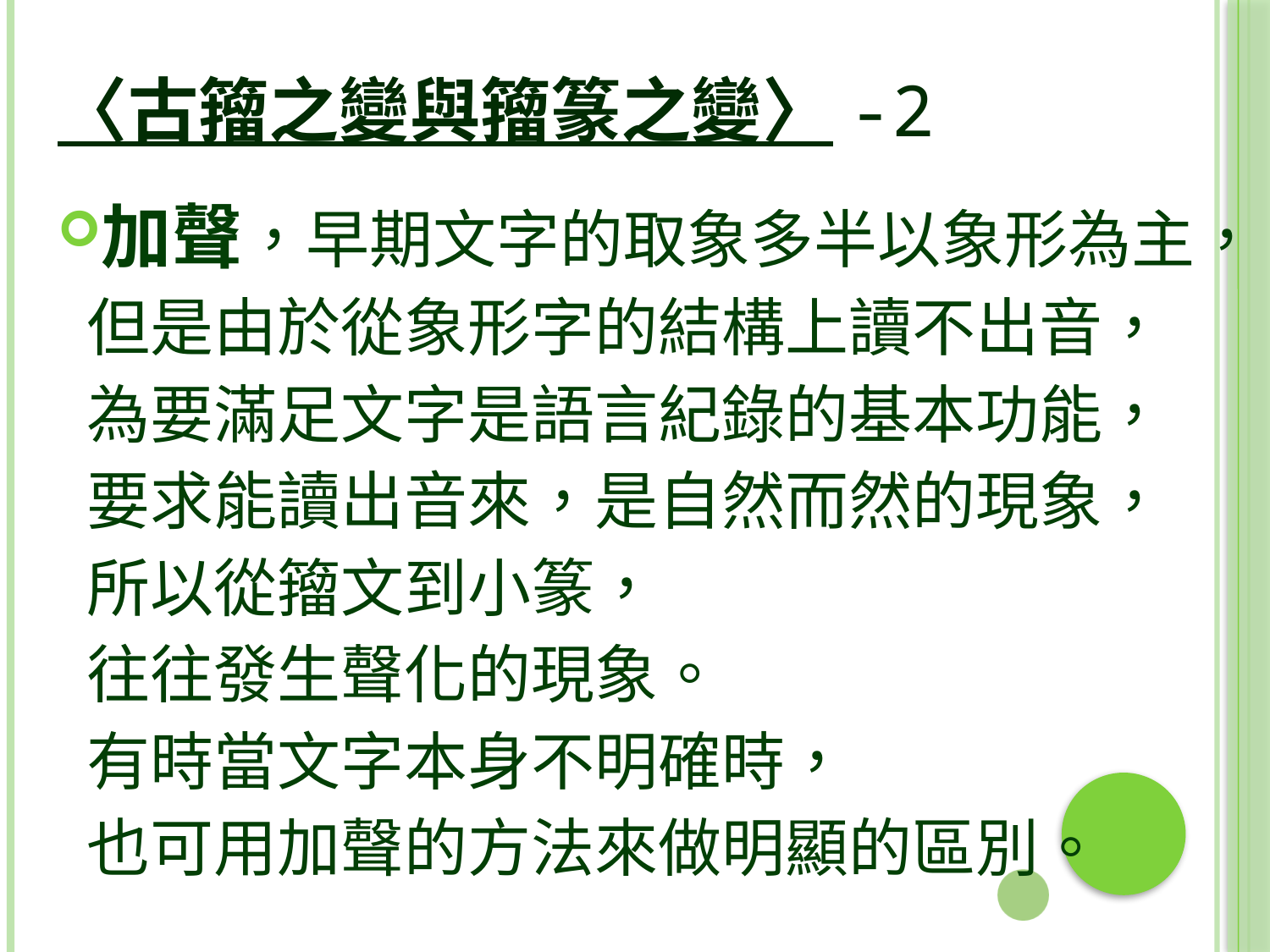

# 〈古籀之變與籀篆之變〉-2
加聲，早期文字的取象多半以象形為主，
 但是由於從象形字的結構上讀不出音，
 為要滿足文字是語言紀錄的基本功能，
 要求能讀出音來，是自然而然的現象，
 所以從籀文到小篆，
 往往發生聲化的現象。
 有時當文字本身不明確時，
 也可用加聲的方法來做明顯的區別。